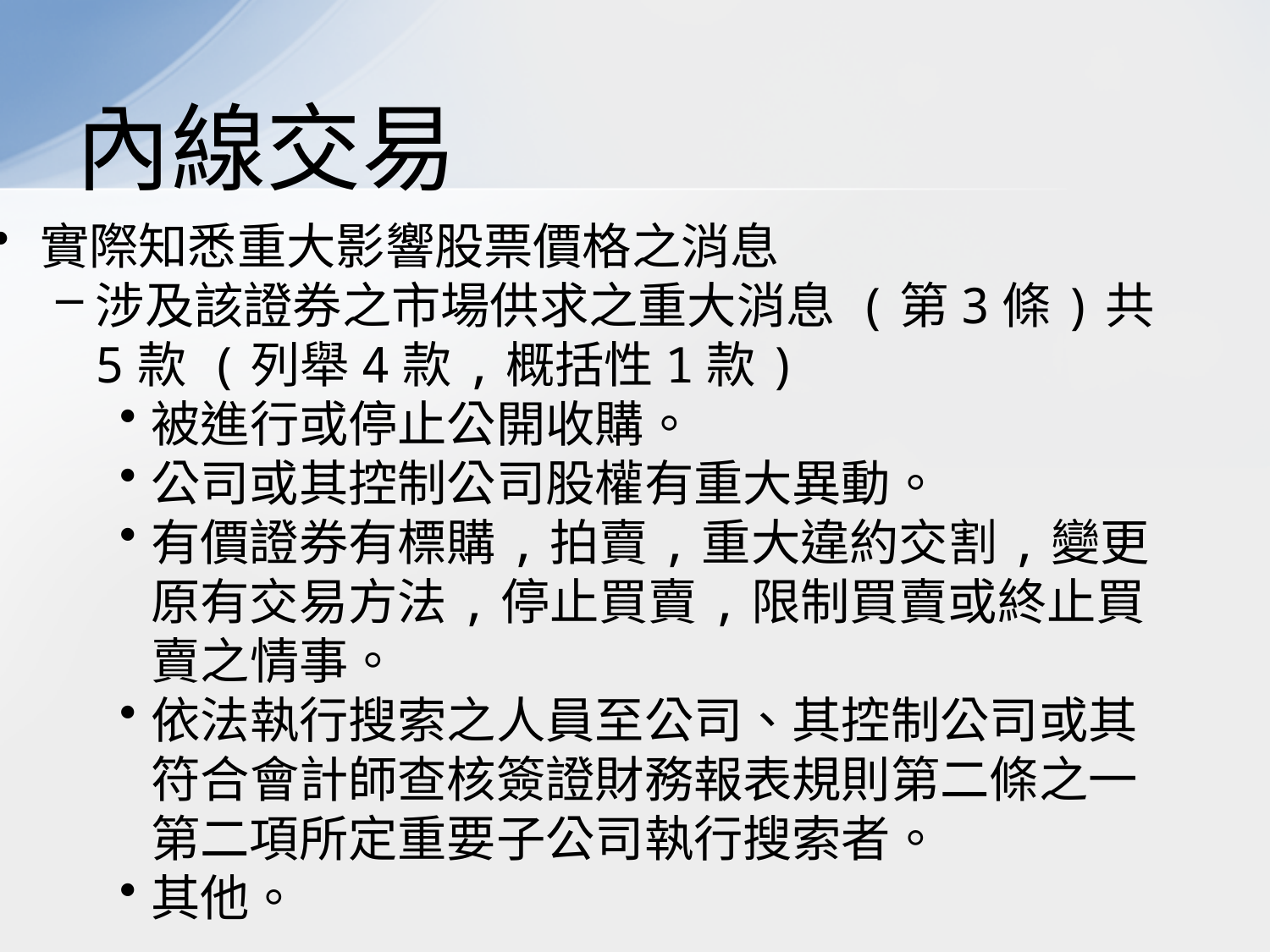

# 內線交易
實際知悉重大影響股票價格之消息
涉及該證券之市場供求之重大消息 (第3條)共5款 (列舉4款,概括性1款)
被進行或停止公開收購。
公司或其控制公司股權有重大異動。
有價證券有標購,拍賣,重大違約交割,變更原有交易方法,停止買賣,限制買賣或終止買賣之情事。
依法執行搜索之人員至公司、其控制公司或其符合會計師查核簽證財務報表規則第二條之一第二項所定重要子公司執行搜索者。
其他。